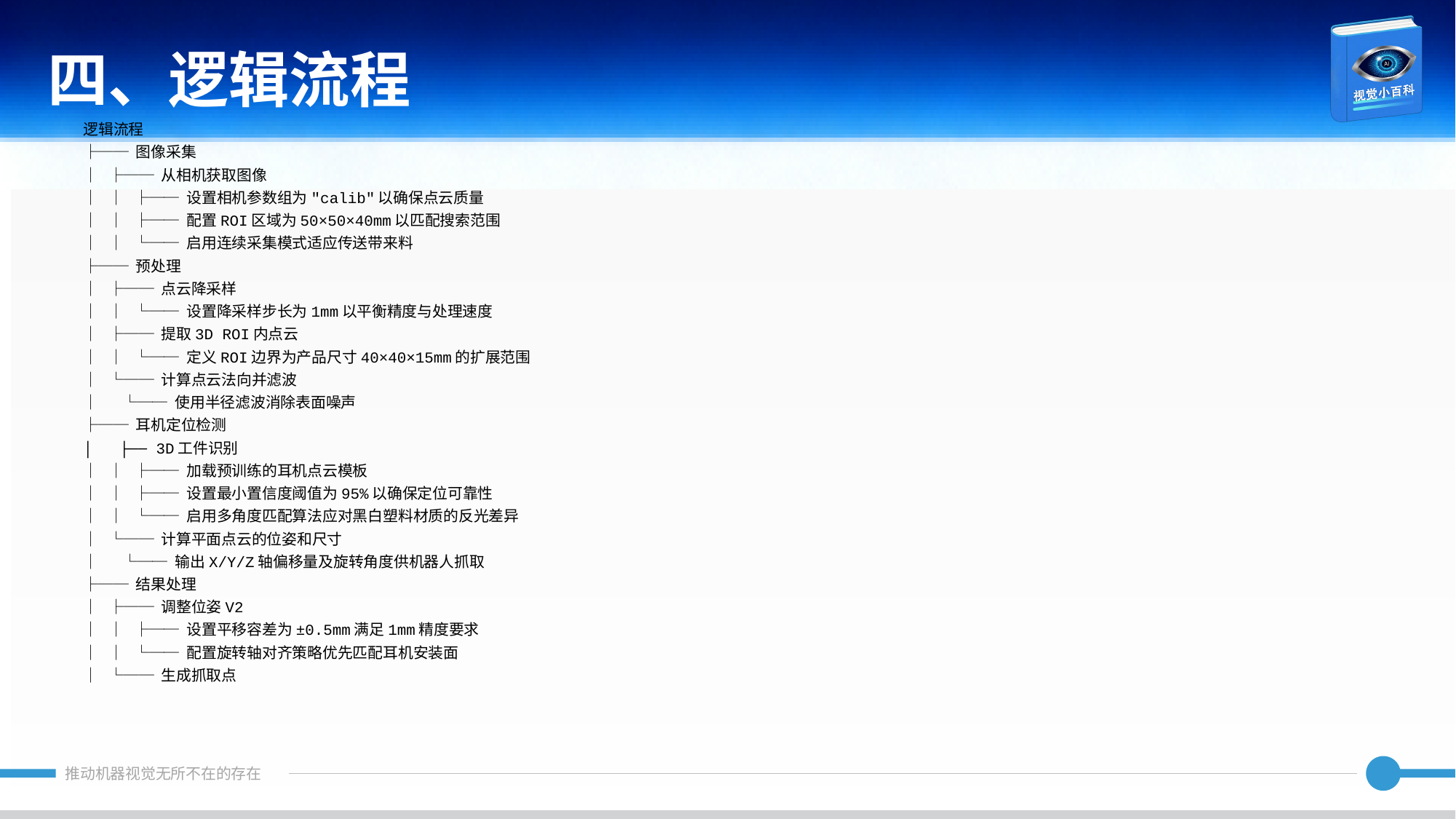

四、逻辑流程

逻辑流程
├── 图像采集
│   ├── 从相机获取图像
│   │   ├── 设置相机参数组为"calib"以确保点云质量
│   │   ├── 配置ROI区域为50×50×40mm以匹配搜索范围
│   │   └── 启用连续采集模式适应传送带来料
├── 预处理
│   ├── 点云降采样
│   │   └── 设置降采样步长为1mm以平衡精度与处理速度
│   ├── 提取3D ROI内点云
│   │   └── 定义ROI边界为产品尺寸40×40×15mm的扩展范围
│   └── 计算点云法向并滤波
│       └── 使用半径滤波消除表面噪声
├── 耳机定位检测
│   ├── 3D工件识别
│   │   ├── 加载预训练的耳机点云模板
│   │   ├── 设置最小置信度阈值为95%以确保定位可靠性
│   │   └── 启用多角度匹配算法应对黑白塑料材质的反光差异
│   └── 计算平面点云的位姿和尺寸
│       └── 输出X/Y/Z轴偏移量及旋转角度供机器人抓取
├── 结果处理
│   ├── 调整位姿V2
│   │   ├── 设置平移容差为±0.5mm满足1mm精度要求
│   │   └── 配置旋转轴对齐策略优先匹配耳机安装面
│   └── 生成抓取点
9